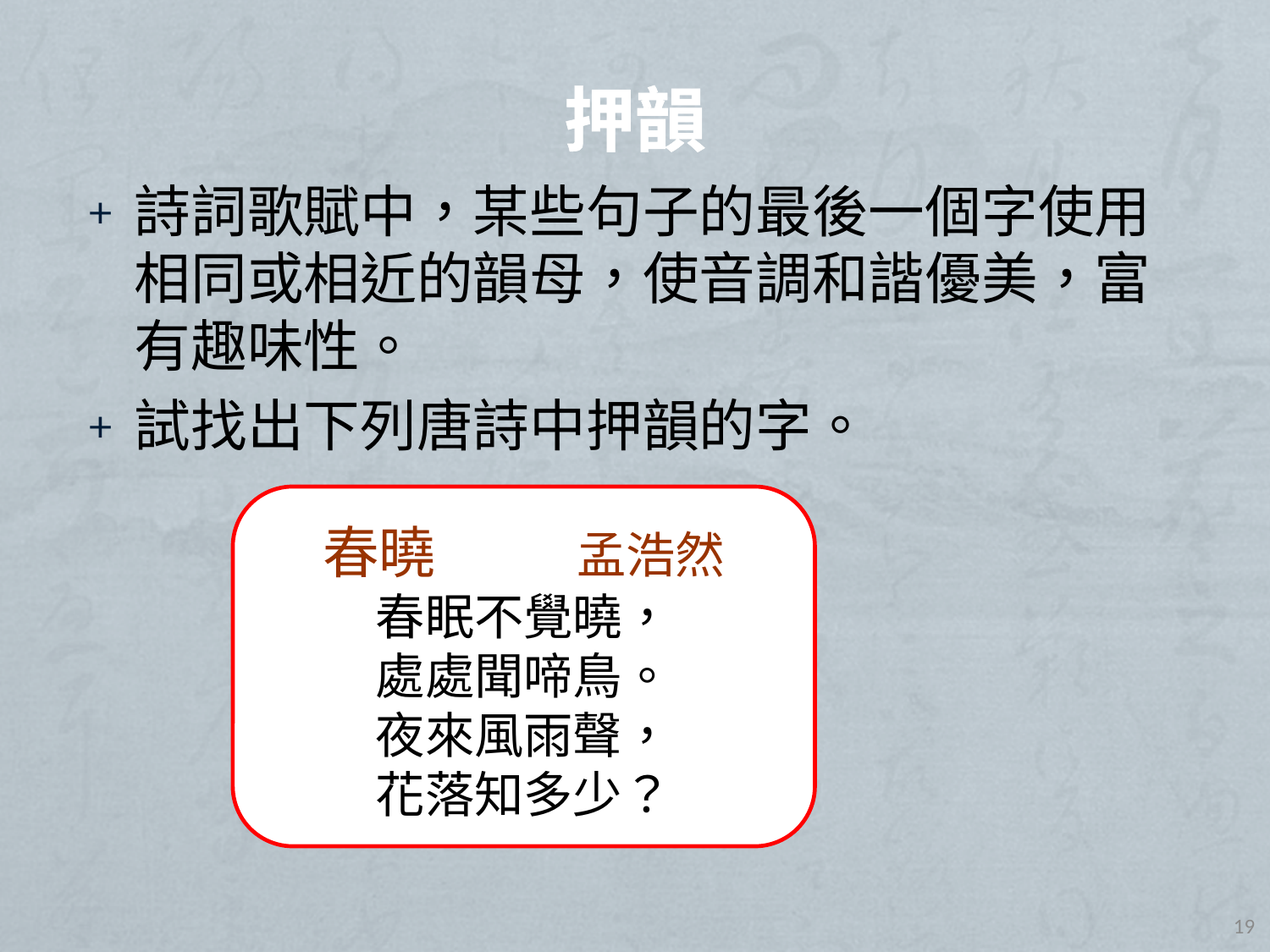

# 押韻
詩詞歌賦中，某些句子的最後一個字使用相同或相近的韻母，使音調和諧優美，富有趣味性。
試找出下列唐詩中押韻的字。
春曉		孟浩然
春眠不覺曉，
處處聞啼鳥。
夜來風雨聲，
花落知多少？
19